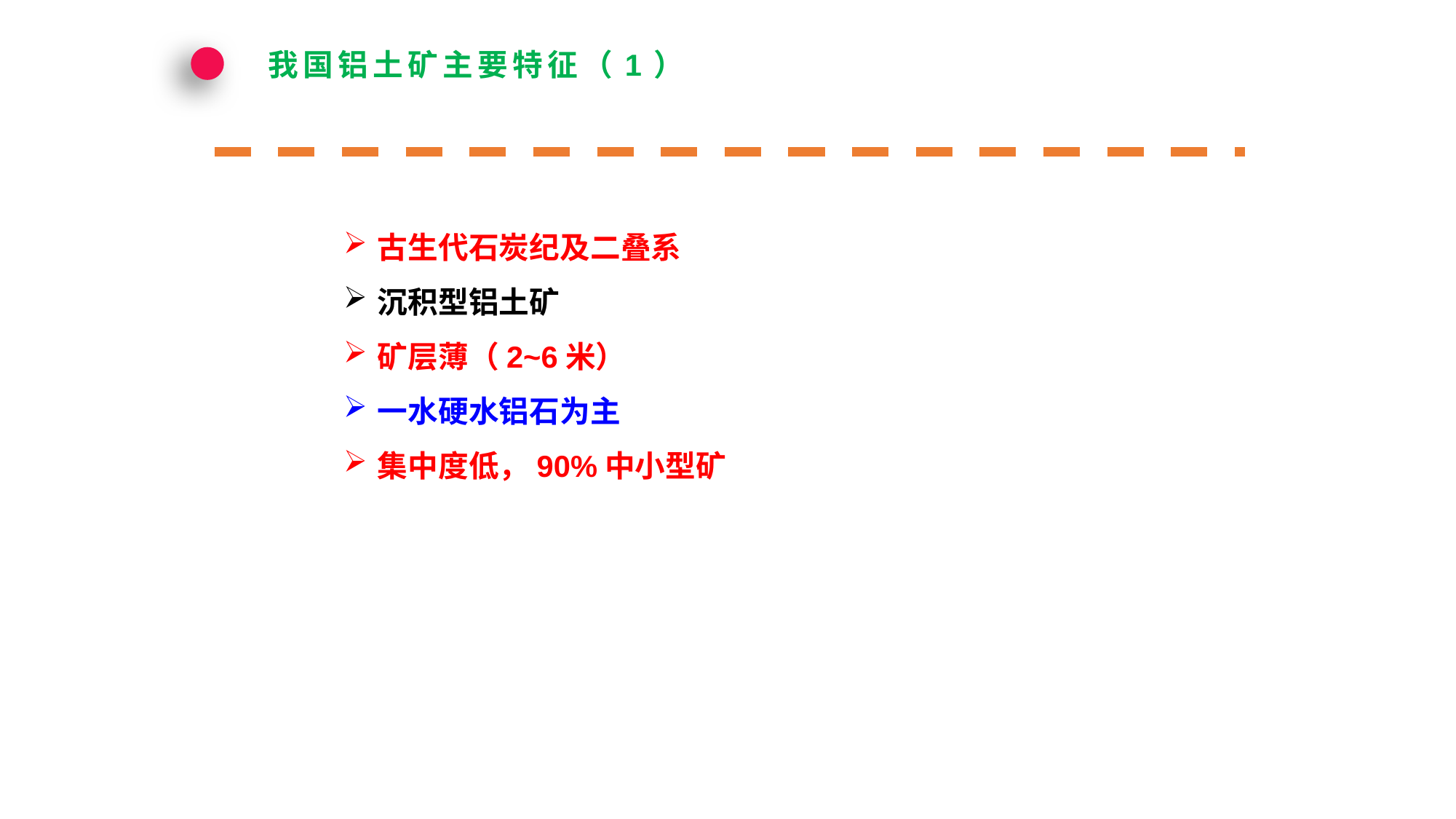

我国铝土矿主要特征（1）

古生代石炭纪及二叠系
沉积型铝土矿
矿层薄（2~6米）
一水硬水铝石为主
集中度低，90%中小型矿